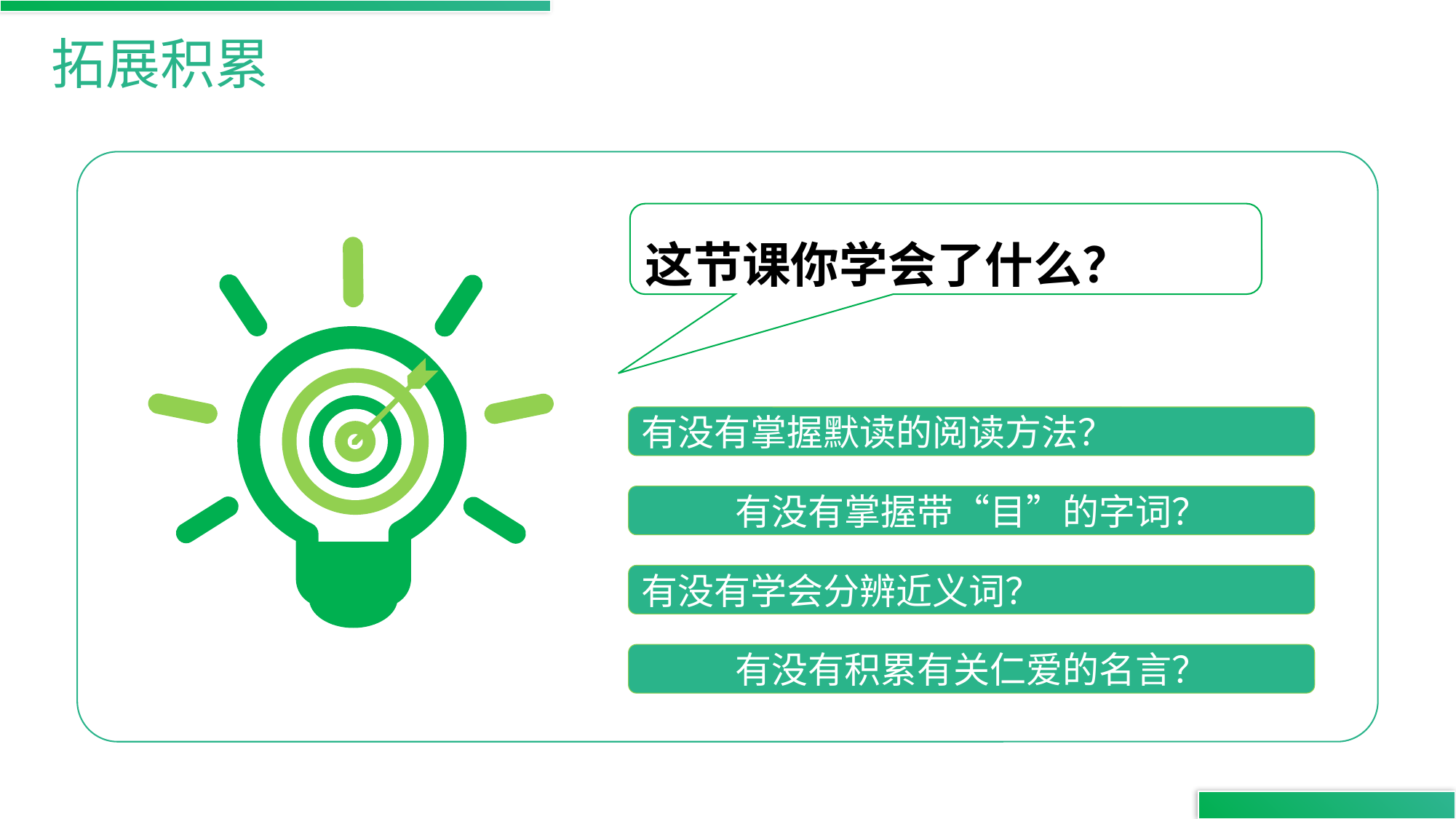

拓展积累
这节课你学会了什么？

有没有掌握默读的阅读方法？
有没有掌握带“目”的字词？
有没有学会分辨近义词？
有没有积累有关仁爱的名言？